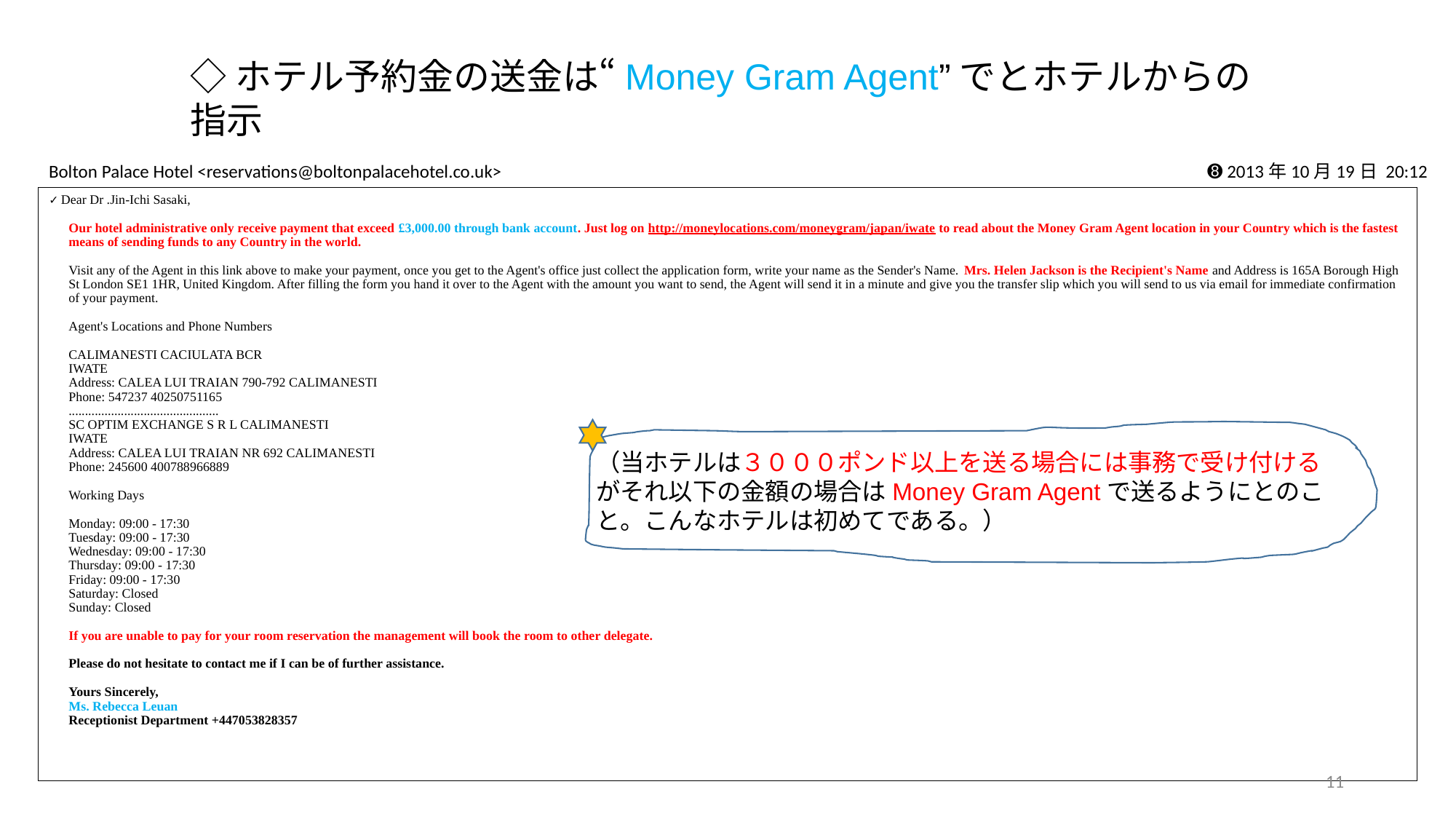

◇ホテル予約金の送金は“Money Gram Agent”でとホテルからの指示
Bolton Palace Hotel <reservations@boltonpalacehotel.co.uk>
➑ 2013年10月19日 20:12
✓ Dear Dr .Jin-Ichi Sasaki,
Our hotel administrative only receive payment that exceed £3,000.00 through bank account. Just log on http://moneylocations.com/moneygram/japan/iwate to read about the Money Gram Agent location in your Country which is the fastest means of sending funds to any Country in the world.
Visit any of the Agent in this link above to make your payment, once you get to the Agent's office just collect the application form, write your name as the Sender's Name. Mrs. Helen Jackson is the Recipient's Name and Address is 165A Borough High St London SE1 1HR, United Kingdom. After filling the form you hand it over to the Agent with the amount you want to send, the Agent will send it in a minute and give you the transfer slip which you will send to us via email for immediate confirmation of your payment.
Agent's Locations and Phone Numbers
CALIMANESTI CACIULATA BCR
IWATE
Address: CALEA LUI TRAIAN 790-792 CALIMANESTI
Phone: 547237 40250751165
..............................................
SC OPTIM EXCHANGE S R L CALIMANESTI
IWATE
Address: CALEA LUI TRAIAN NR 692 CALIMANESTI
Phone: 245600 400788966889
Working Days
Monday: 09:00 - 17:30
Tuesday: 09:00 - 17:30
Wednesday: 09:00 - 17:30
Thursday: 09:00 - 17:30
Friday: 09:00 - 17:30
Saturday: Closed
Sunday: Closed
If you are unable to pay for your room reservation the management will book the room to other delegate.
Please do not hesitate to contact me if I can be of further assistance.
Yours Sincerely,
Ms. Rebecca Leuan
Receptionist Department +447053828357

（当ホテルは３０００ポンド以上を送る場合には事務で受け付けるがそれ以下の金額の場合はMoney Gram Agentで送るようにとのこと。こんなホテルは初めてである。）
11